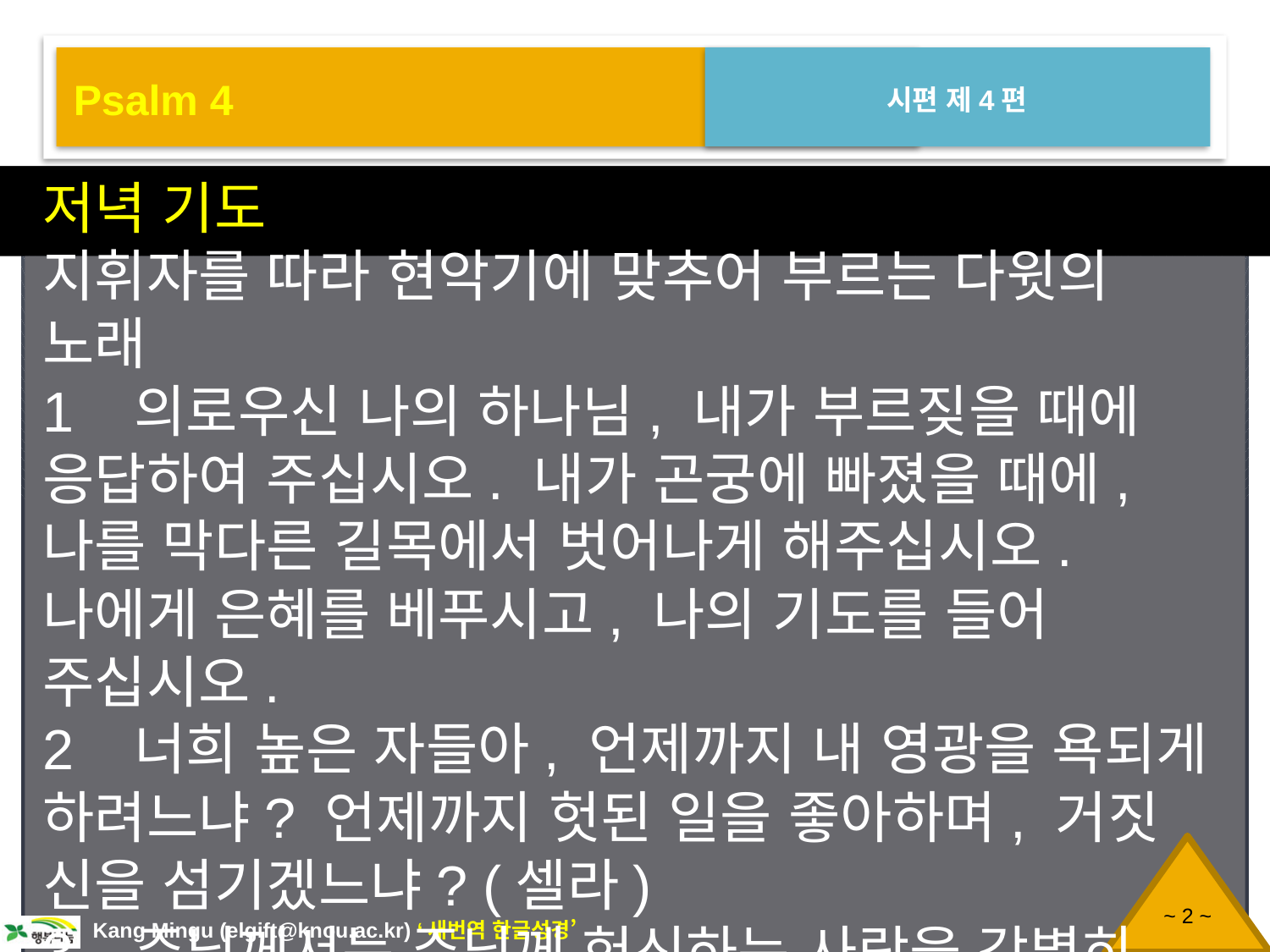

Psalm 4
시편 제4편
저녁 기도
지휘자를 따라 현악기에 맞추어 부르는 다윗의 노래
1   의로우신 나의 하나님, 내가 부르짖을 때에 응답하여 주십시오. 내가 곤궁에 빠졌을 때에, 나를 막다른 길목에서 벗어나게 해주십시오. 나에게 은혜를 베푸시고, 나의 기도를 들어 주십시오.
2   너희 높은 자들아, 언제까지 내 영광을 욕되게 하려느냐? 언제까지 헛된 일을 좋아하며, 거짓 신을 섬기겠느냐? (셀라)
3   주님께서는 주님께 헌신하는 사람을 각별히